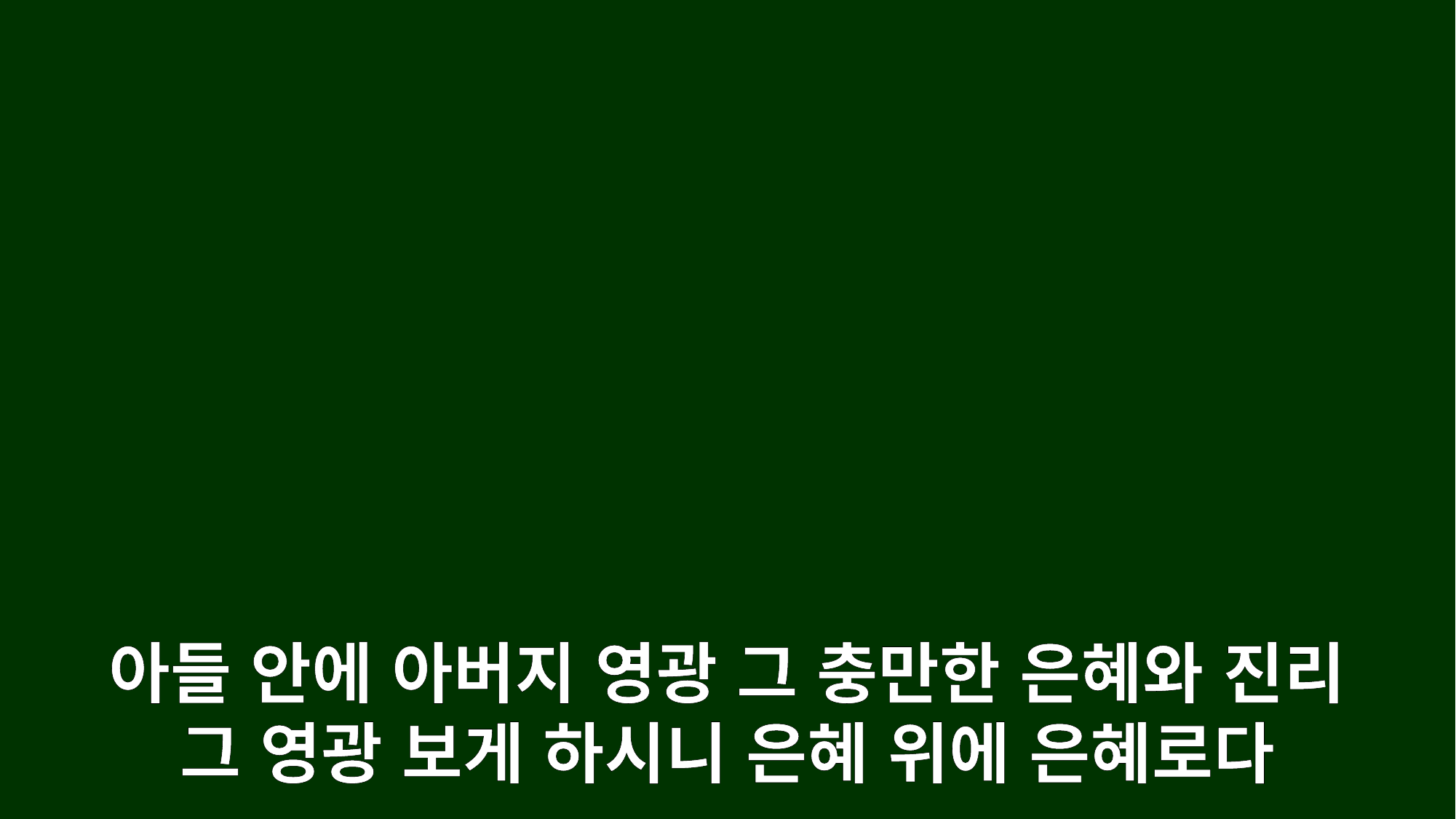

아들 안에 아버지 영광 그 충만한 은혜와 진리
그 영광 보게 하시니 은혜 위에 은혜로다